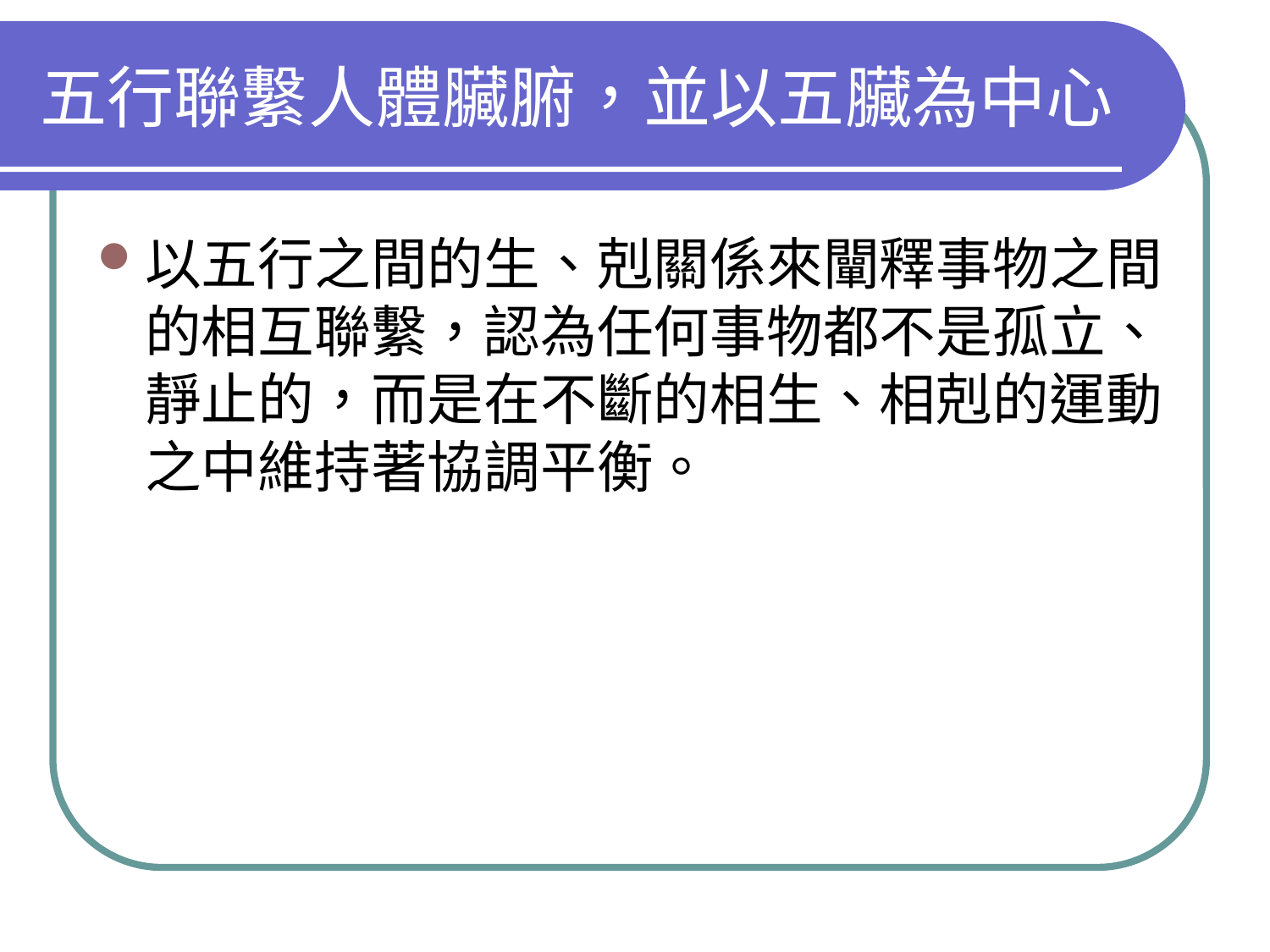

# 五行聯繫人體臟腑，並以五臟為中心
以五行之間的生、剋關係來闡釋事物之間的相互聯繫，認為任何事物都不是孤立、靜止的，而是在不斷的相生、相剋的運動之中維持著協調平衡。